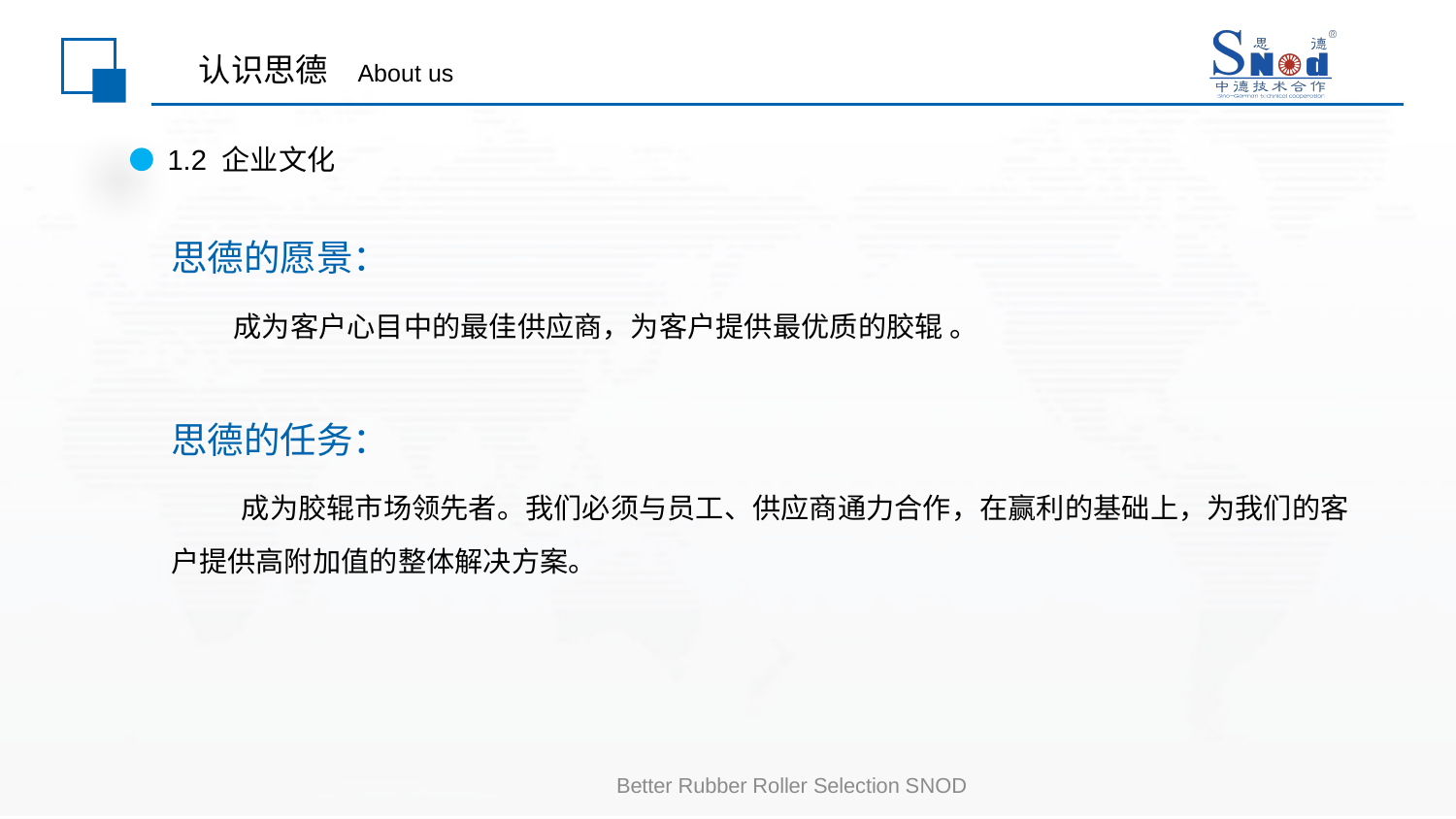

# 认识思德   About us
1.2 企业文化

思德的愿景：
       成为客户心目中的最佳供应商，为客户提供最优质的胶辊 。

思德的任务：
        成为胶辊市场领先者。我们必须与员工、供应商通力合作，在赢利的基础上，为我们的客户提供高附加值的整体解决方案。

9
Better Rubber Roller Selection SNOD